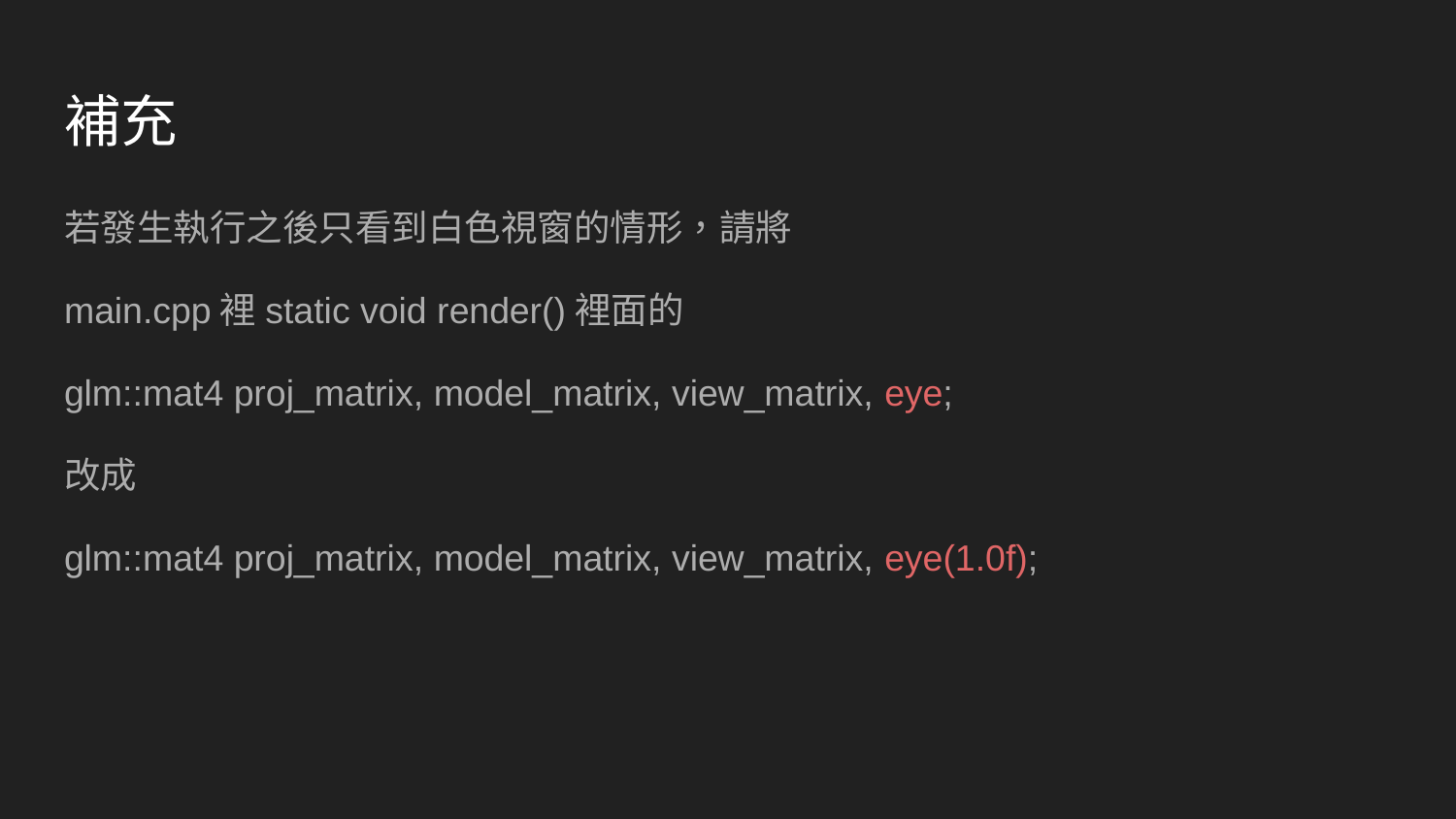

# 補充
若發生執行之後只看到白色視窗的情形，請將
main.cpp裡static void render()裡面的
glm::mat4 proj_matrix, model_matrix, view_matrix, eye;
改成
glm::mat4 proj_matrix, model_matrix, view_matrix, eye(1.0f);